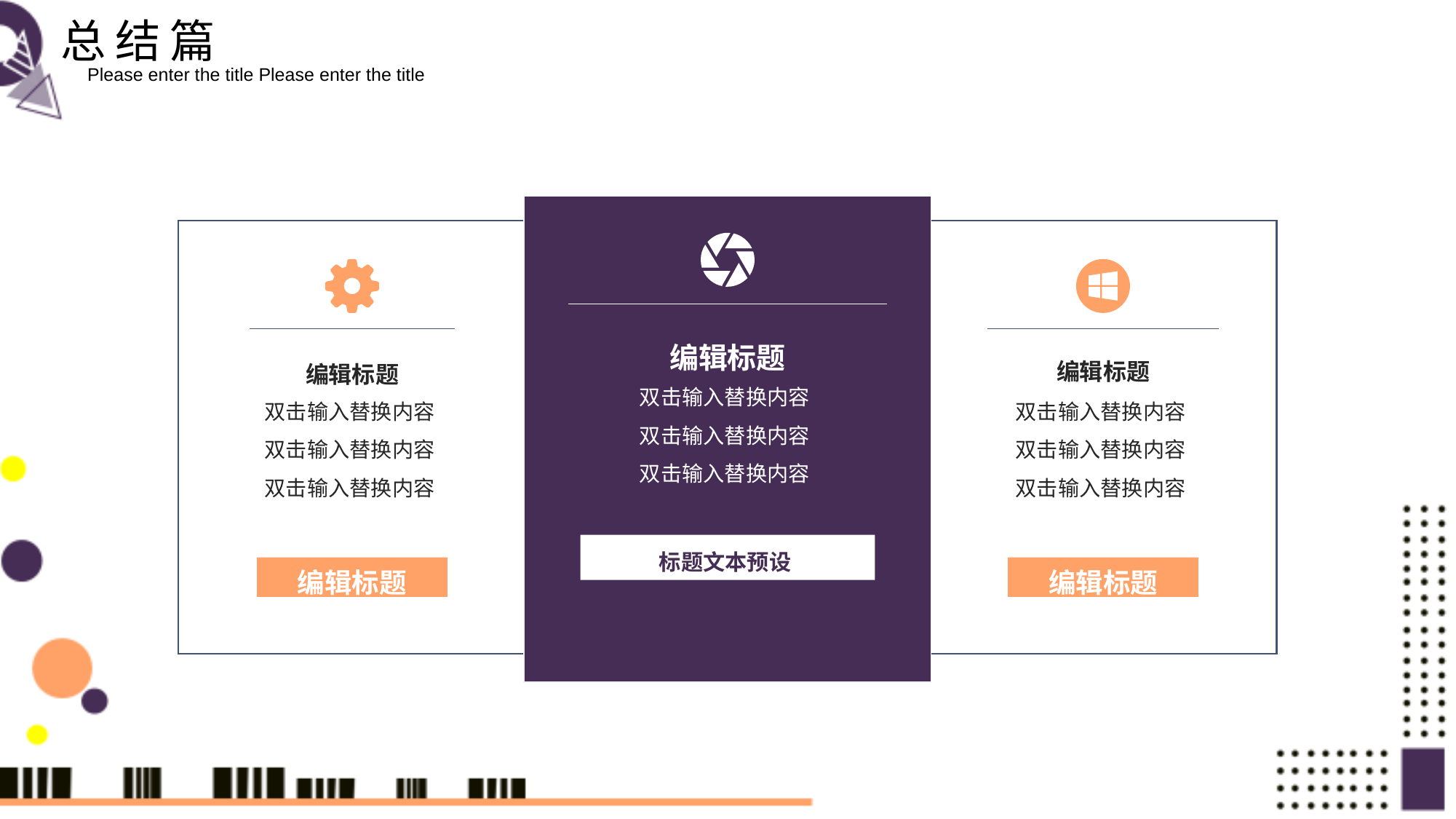

总结篇
Please enter the title Please enter the title

编辑标题
编辑标题
编辑标题
双击输入替换内容
双击输入替换内容
双击输入替换内容
双击输入替换内容
双击输入替换内容
双击输入替换内容
双击输入替换内容
双击输入替换内容
双击输入替换内容
标题文本预设
编辑标题
编辑标题